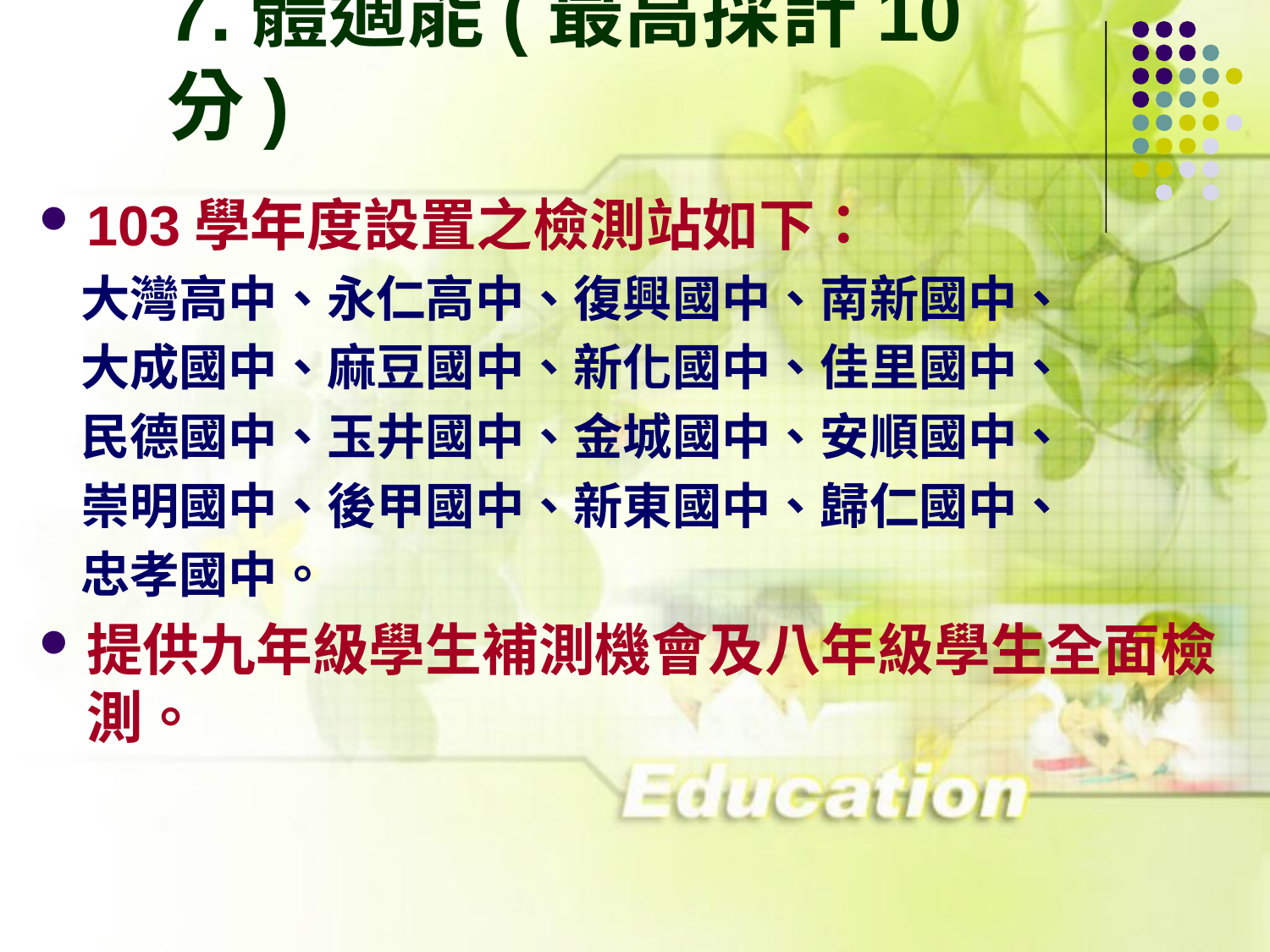

7.體適能(最高採計10分)
103學年度設置之檢測站如下：
大灣高中、永仁高中、復興國中、南新國中、
大成國中、麻豆國中、新化國中、佳里國中、
民德國中、玉井國中、金城國中、安順國中、
崇明國中、後甲國中、新東國中、歸仁國中、
忠孝國中。
提供九年級學生補測機會及八年級學生全面檢測。